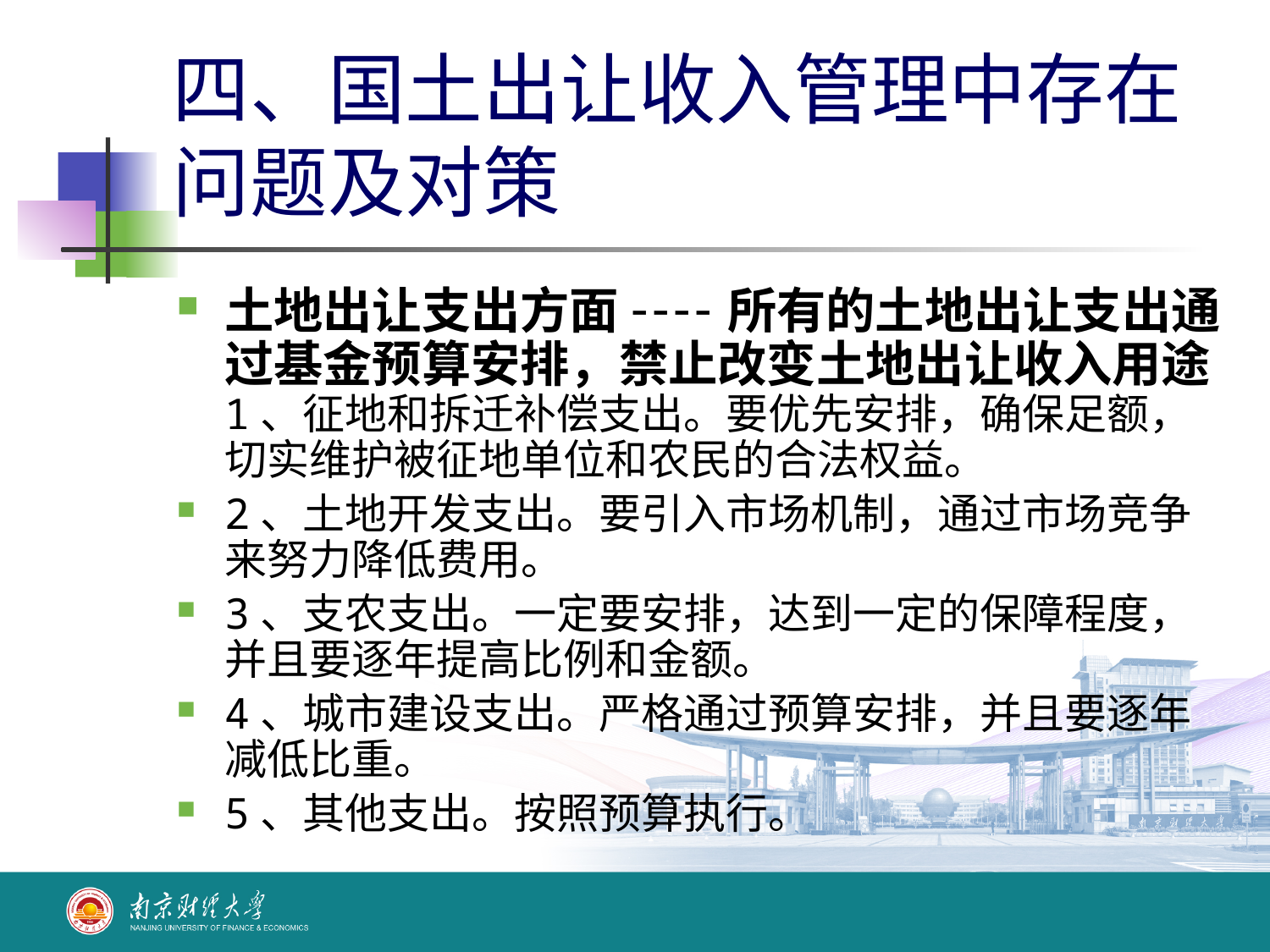

# 四、国土出让收入管理中存在问题及对策
土地出让支出方面----所有的土地出让支出通过基金预算安排，禁止改变土地出让收入用途
1、征地和拆迁补偿支出。要优先安排，确保足额，切实维护被征地单位和农民的合法权益。
2、土地开发支出。要引入市场机制，通过市场竞争来努力降低费用。
3、支农支出。一定要安排，达到一定的保障程度，并且要逐年提高比例和金额。
4、城市建设支出。严格通过预算安排，并且要逐年减低比重。
5、其他支出。按照预算执行。